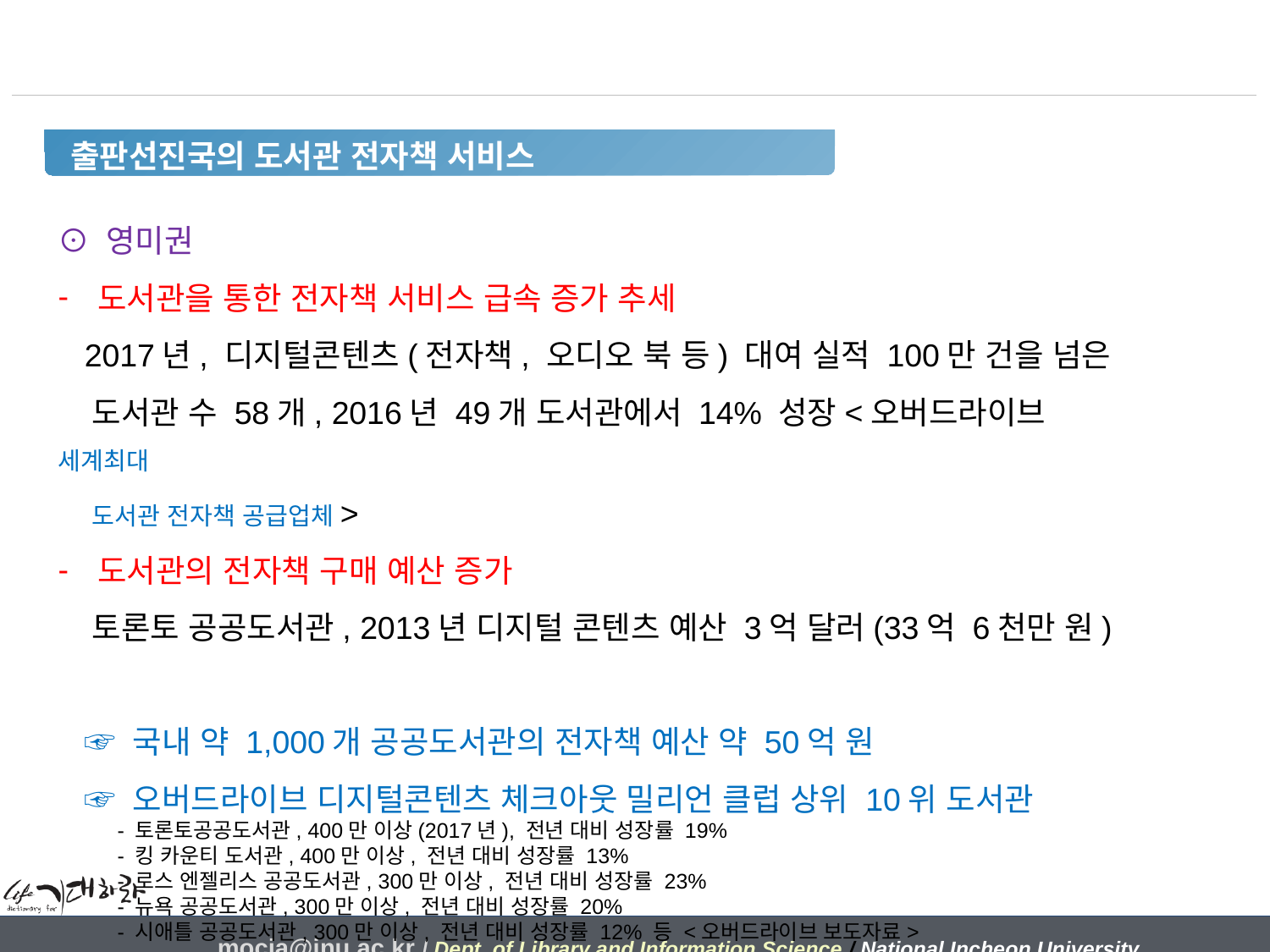

출판선진국의 도서관 전자책 서비스
⊙ 영미권
도서관을 통한 전자책 서비스 급속 증가 추세
   2017년, 디지털콘텐츠(전자책, 오디오 북 등) 대여 실적 100만 건을 넘은
   도서관 수 58개, 2016년 49개 도서관에서 14% 성장<오버드라이브 세계최대
    도서관 전자책 공급업체>
도서관의 전자책 구매 예산 증가
   토론토 공공도서관, 2013년 디지털 콘텐츠 예산 3억 달러(33억 6천만 원)
   ☞ 국내 약 1,000개 공공도서관의 전자책 예산 약 50억 원
   ☞ 오버드라이브 디지털콘텐츠 체크아웃 밀리언 클럽 상위 10위 도서관
          - 토론토공공도서관, 400만 이상(2017년), 전년 대비 성장률 19%
          - 킹 카운티 도서관, 400만 이상, 전년 대비 성장률 13%
          - 로스 엔젤리스 공공도서관, 300만 이상, 전년 대비 성장률 23%
          - 뉴욕 공공도서관, 300만 이상, 전년 대비 성장률 20%
          - 시애틀 공공도서관, 300만 이상, 전년 대비 성장률 12% 등 <오버드라이브 보도자료>

mocja@inu.ac.kr / Dept. of Library and Information Science / National Incheon University